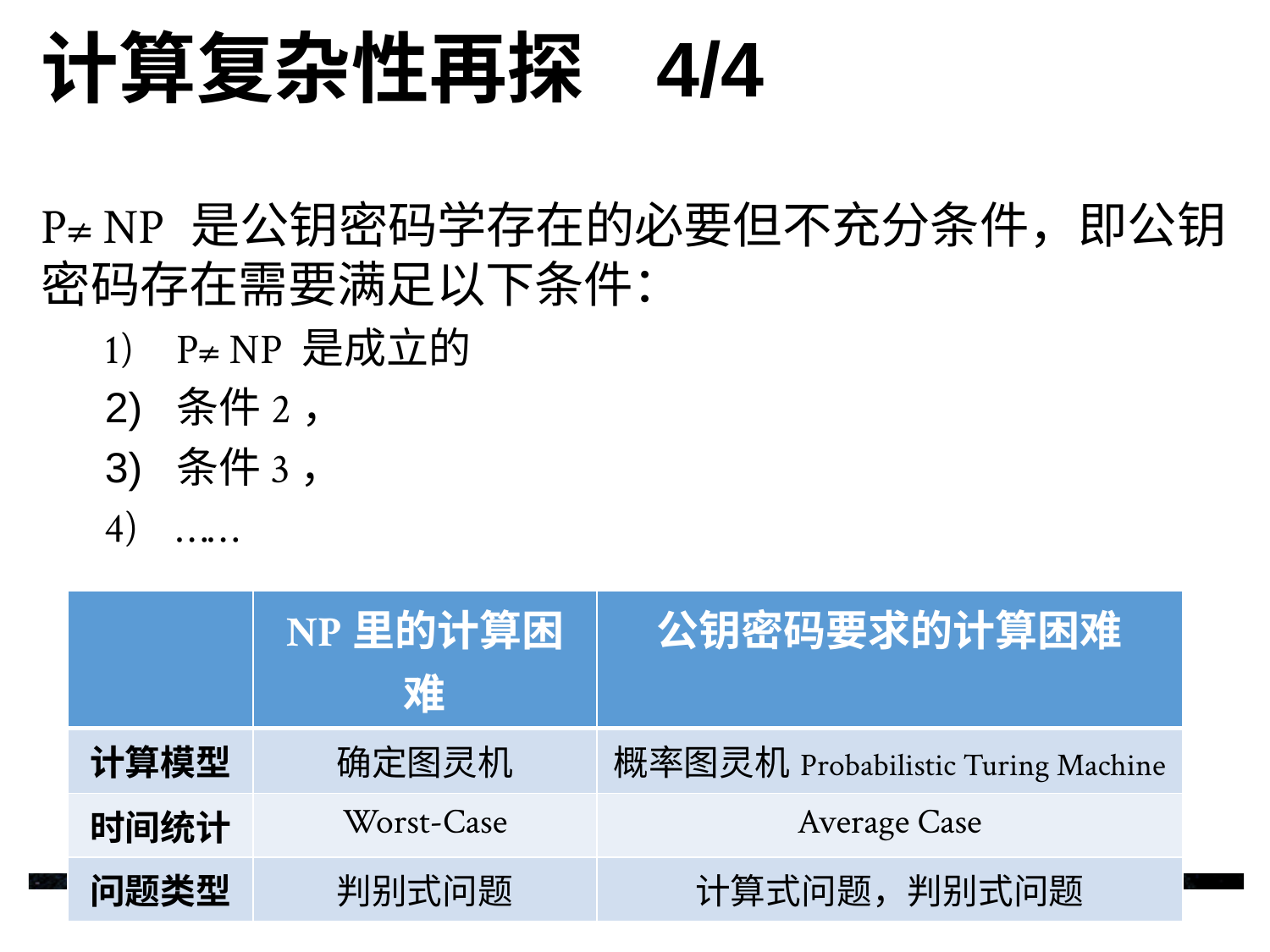

# 计算复杂性再探   4/4
P≠ NP 是公钥密码学存在的必要但不充分条件，即公钥密码存在需要满足以下条件：
P≠ NP 是成立的
条件2，
条件3，
……

|  | NP里的计算困难 | 公钥密码要求的计算困难 |
| --- | --- | --- |
| 计算模型 | 确定图灵机 | 概率图灵机Probabilistic Turing Machine |
| 时间统计 | Worst-Case | Average Case |
| 问题类型 | 判别式问题 | 计算式问题，判别式问题 |
《公钥密码学研究方法论》第3课
13/57